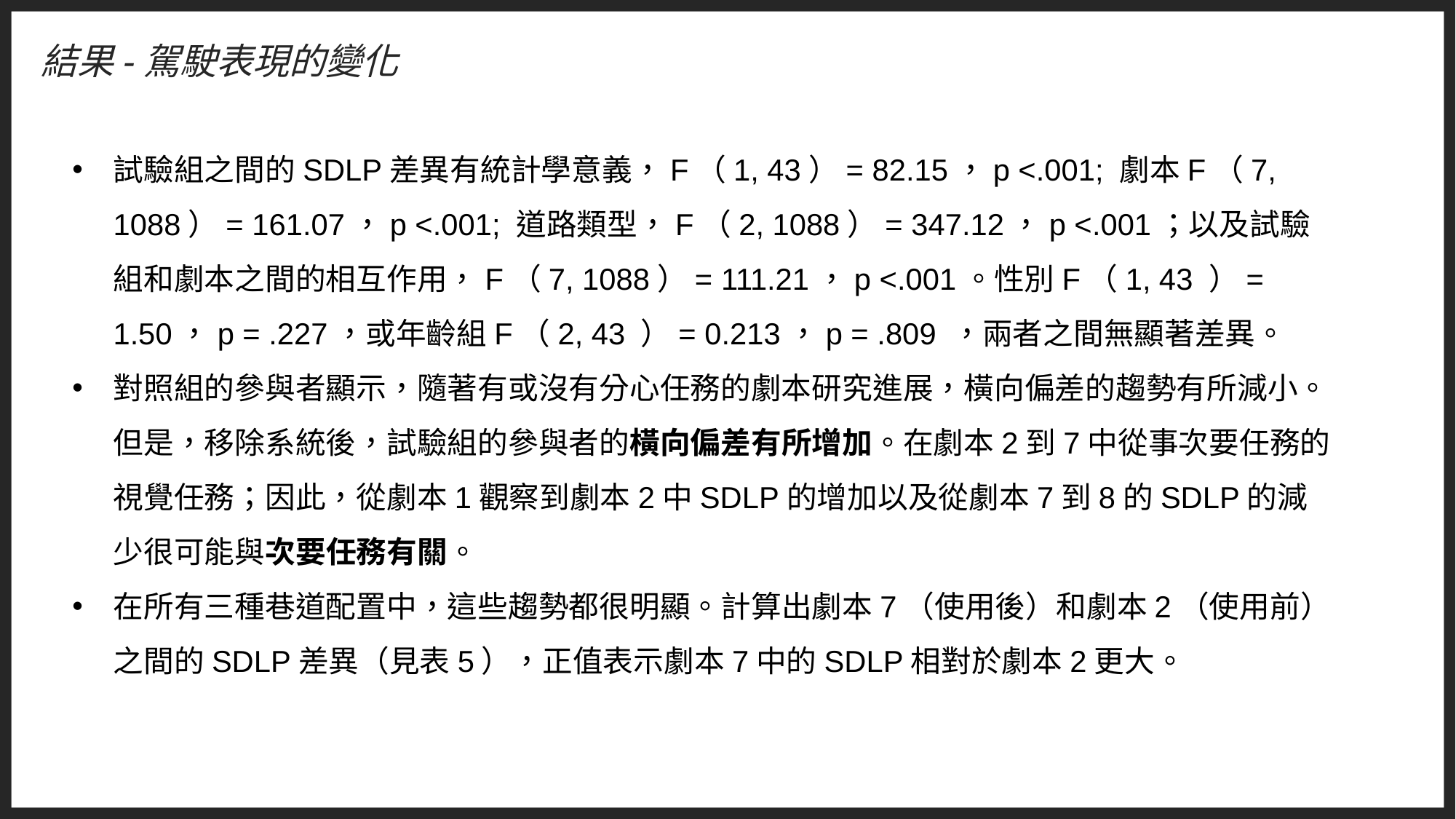

結果-駕駛表現的變化
試驗組之間的SDLP差異有統計學意義，F（1, 43）= 82.15，p <.001; 劇本F（7, 1088）= 161.07，p <.001; 道路類型，F（2, 1088）= 347.12，p <.001；以及試驗組和劇本之間的相互作用，F（7, 1088）= 111.21，p <.001。性別F（1, 43 ）= 1.50，p = .227，或年齡組F（2, 43 ）= 0.213，p = .809 ，兩者之間無顯著差異。
對照組的參與者顯示，隨著有或沒有分心任務的劇本研究進展，橫向偏差的趨勢有所減小。但是，移除系統後，試驗組的參與者的橫向偏差有所增加。在劇本2到7中從事次要任務的視覺任務；因此，從劇本1觀察到劇本2中SDLP的增加以及從劇本7到8的SDLP的減少很可能與次要任務有關。
在所有三種巷道配置中，這些趨勢都很明顯。計算出劇本7（使用後）和劇本2（使用前）之間的SDLP差異（見表5），正值表示劇本7中的SDLP相對於劇本2更大。